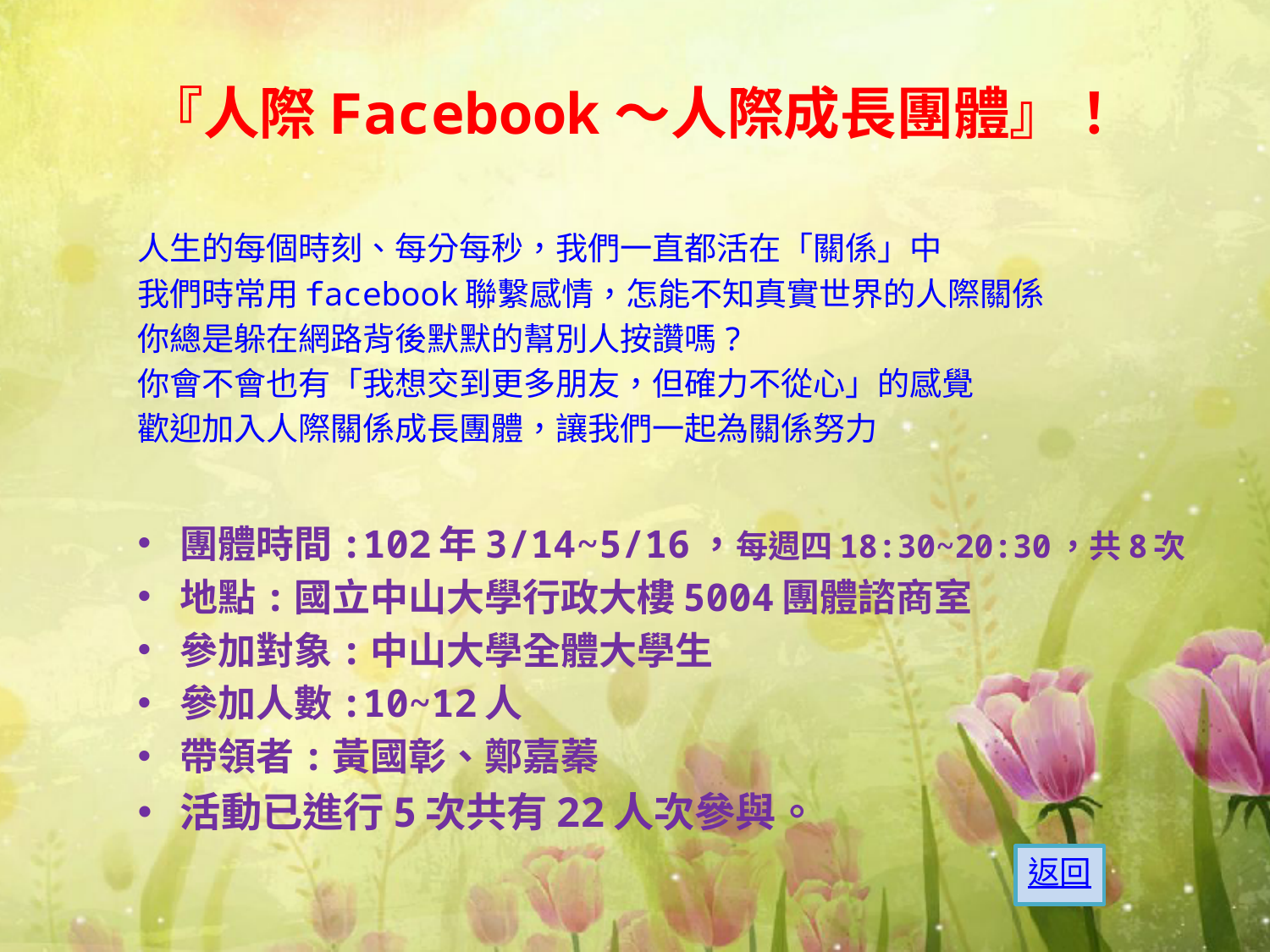

# 『人際Facebook～人際成長團體』！
人生的每個時刻、每分每秒，我們一直都活在「關係」中
我們時常用facebook聯繫感情，怎能不知真實世界的人際關係
你總是躲在網路背後默默的幫別人按讚嗎?
你會不會也有「我想交到更多朋友，但確力不從心」的感覺
歡迎加入人際關係成長團體，讓我們一起為關係努力

團體時間:102年3/14~5/16，每週四18:30~20:30，共8次
地點:國立中山大學行政大樓5004團體諮商室
參加對象:中山大學全體大學生
參加人數:10~12人
帶領者:黃國彰、鄭嘉蓁
活動已進行5次共有22人次參與。

返回